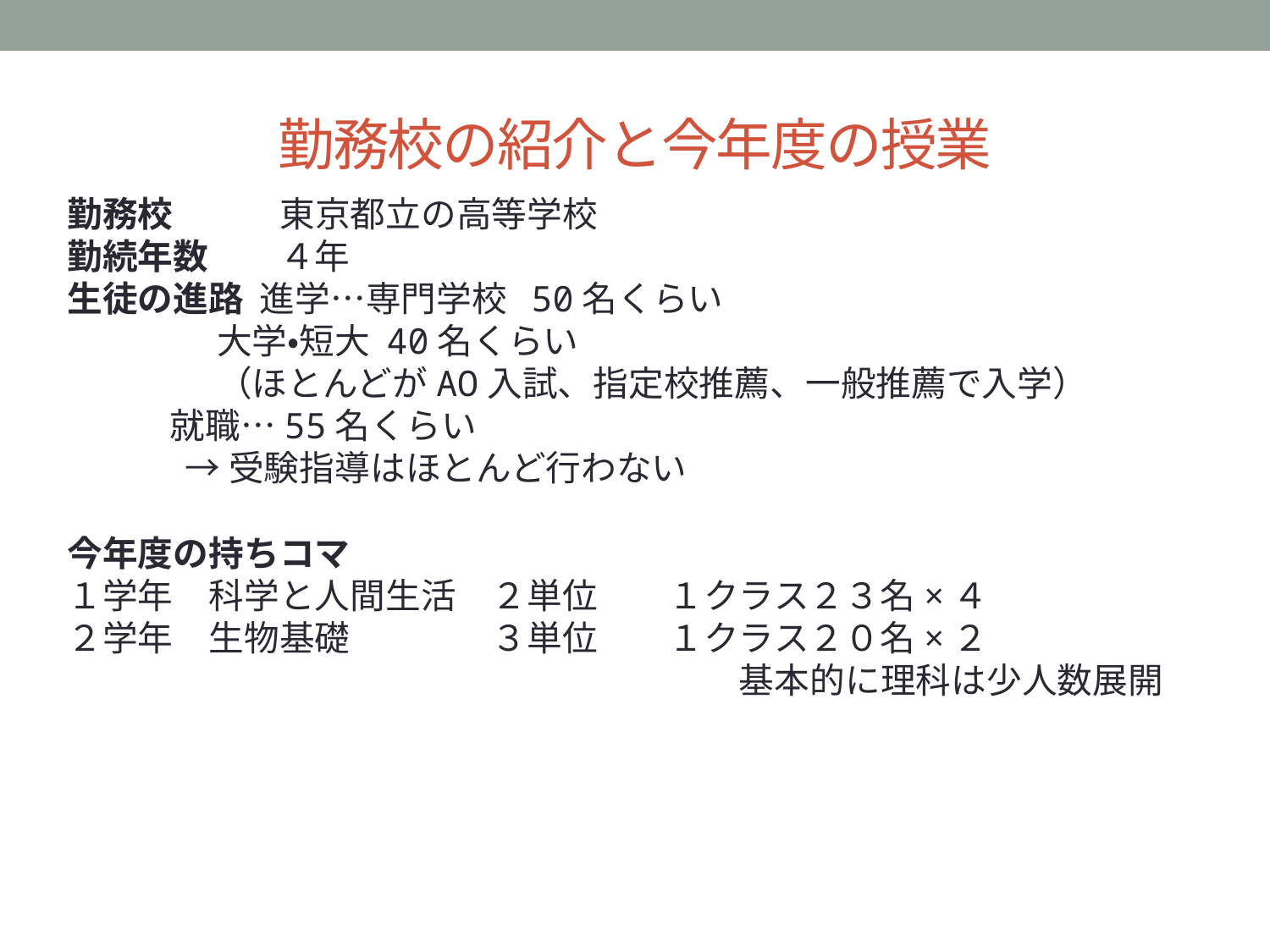

# 勤務校の紹介と今年度の授業
勤務校　　　東京都立の高等学校
勤続年数　　４年
生徒の進路  進学…専門学校  50名くらい
                  大学•短大 40名くらい
                  （ほとんどがAO入試、指定校推薦、一般推薦で入学）
            就職…55名くらい
               →受験指導はほとんど行わない

今年度の持ちコマ
１学年　科学と人間生活　２単位　　１クラス２３名×４
２学年　生物基礎　　　　３単位　　１クラス２０名×２
　　　　　　　　　　　　　　　　　　　基本的に理科は少人数展開